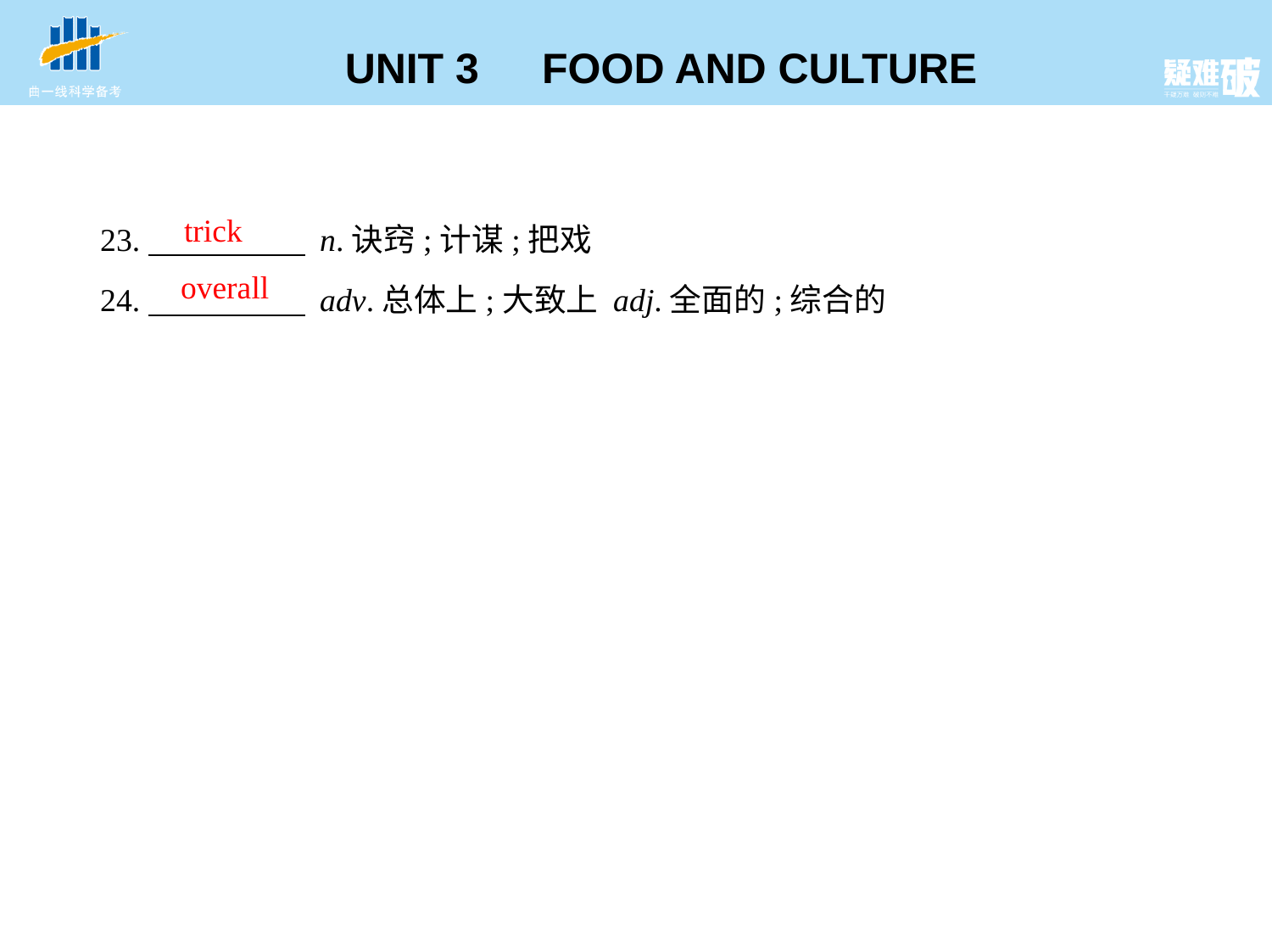

23.　　　　     n.诀窍;计谋;把戏
24.　　　　     adv.总体上;大致上 adj.全面的;综合的
trick
overall